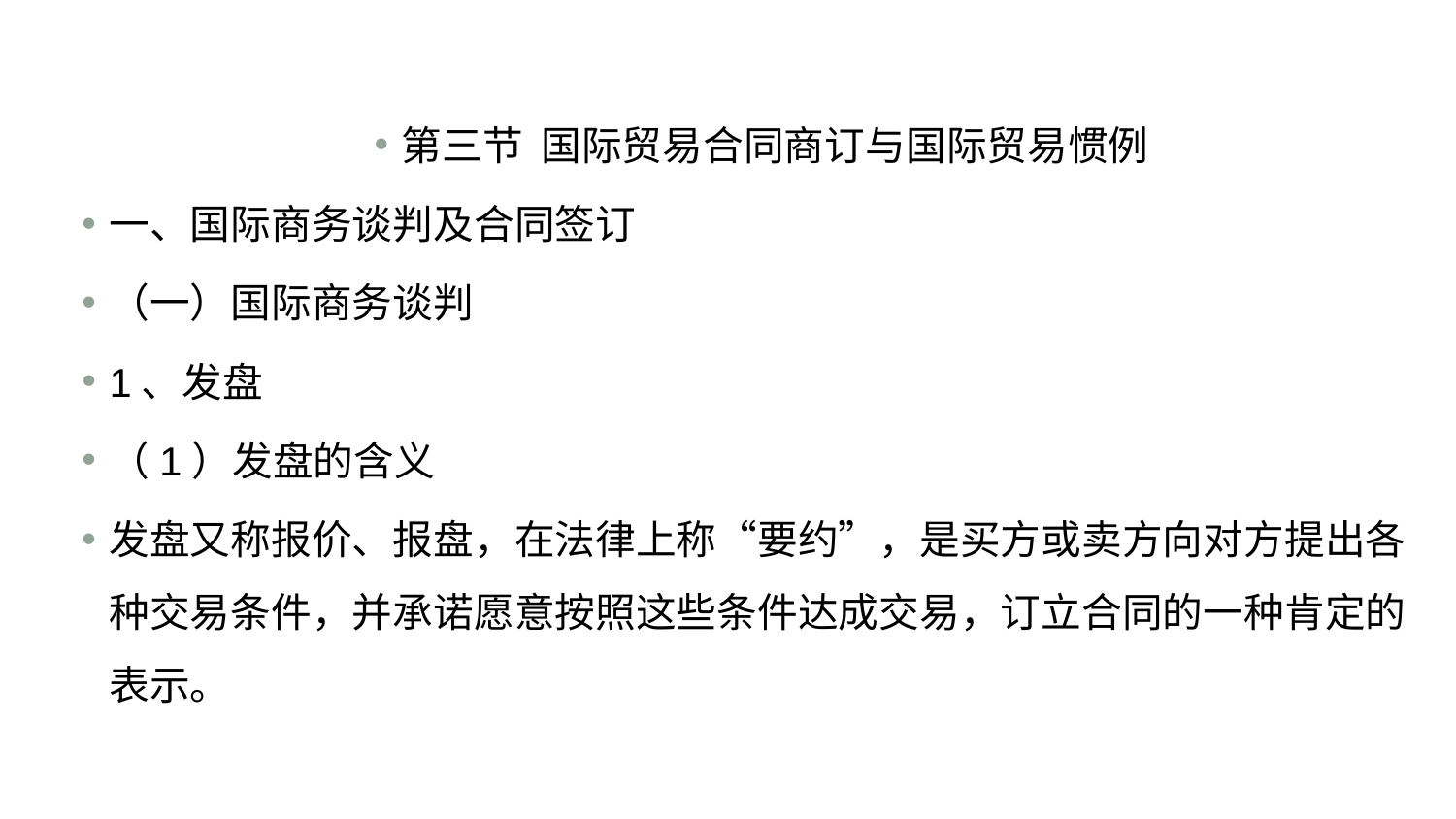

#
第三节  国际贸易合同商订与国际贸易惯例
一、国际商务谈判及合同签订
（一）国际商务谈判
1、发盘
（1）发盘的含义
发盘又称报价、报盘，在法律上称“要约”，是买方或卖方向对方提出各种交易条件，并承诺愿意按照这些条件达成交易，订立合同的一种肯定的表示。